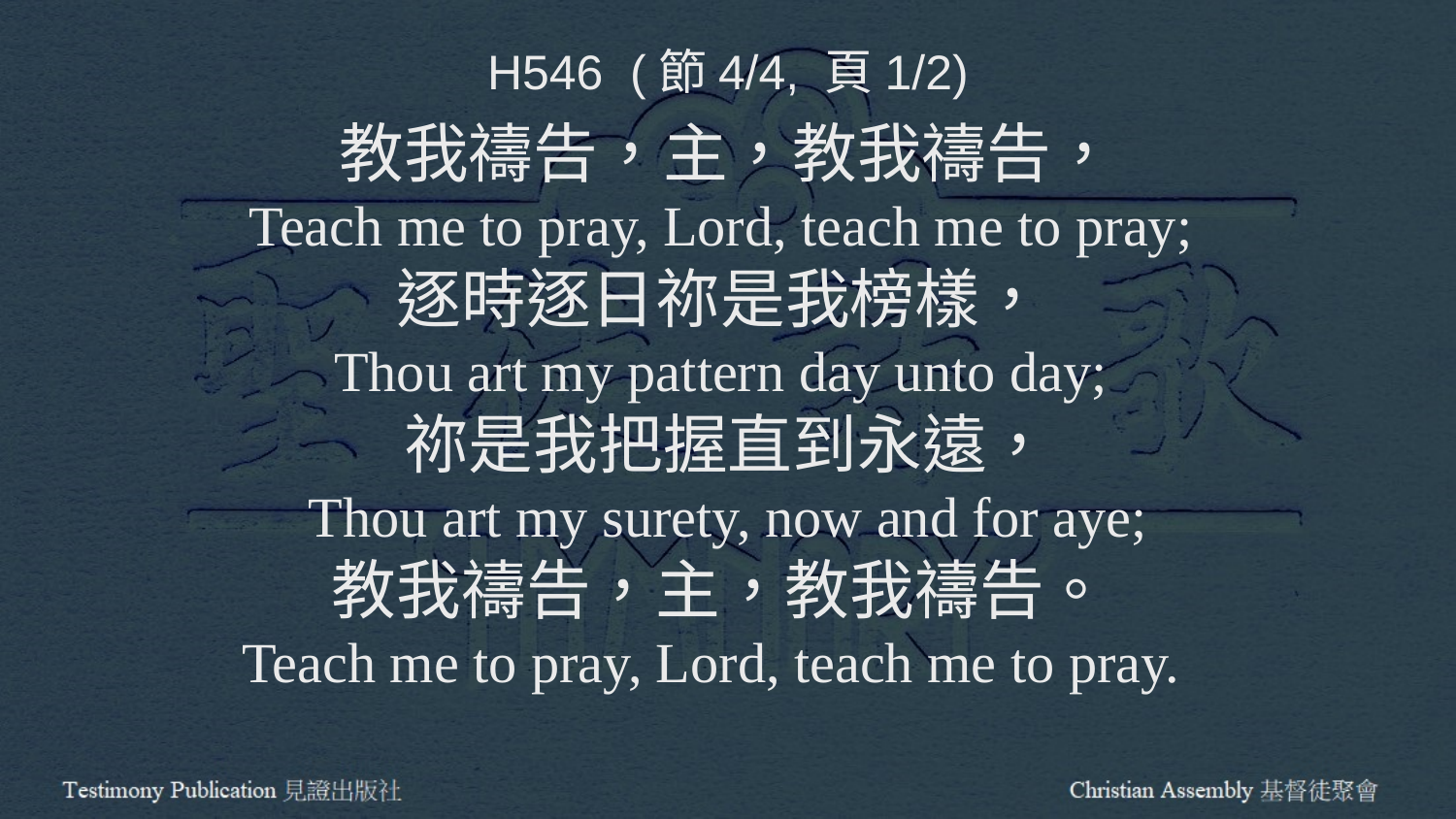

H546  (節4/4, 頁1/2)
教我禱告，主，教我禱告，
Teach me to pray, Lord, teach me to pray;
逐時逐日祢是我榜樣，
Thou art my pattern day unto day;
祢是我把握直到永遠，
Thou art my surety, now and for aye;
教我禱告，主，教我禱告。
Teach me to pray, Lord, teach me to pray.